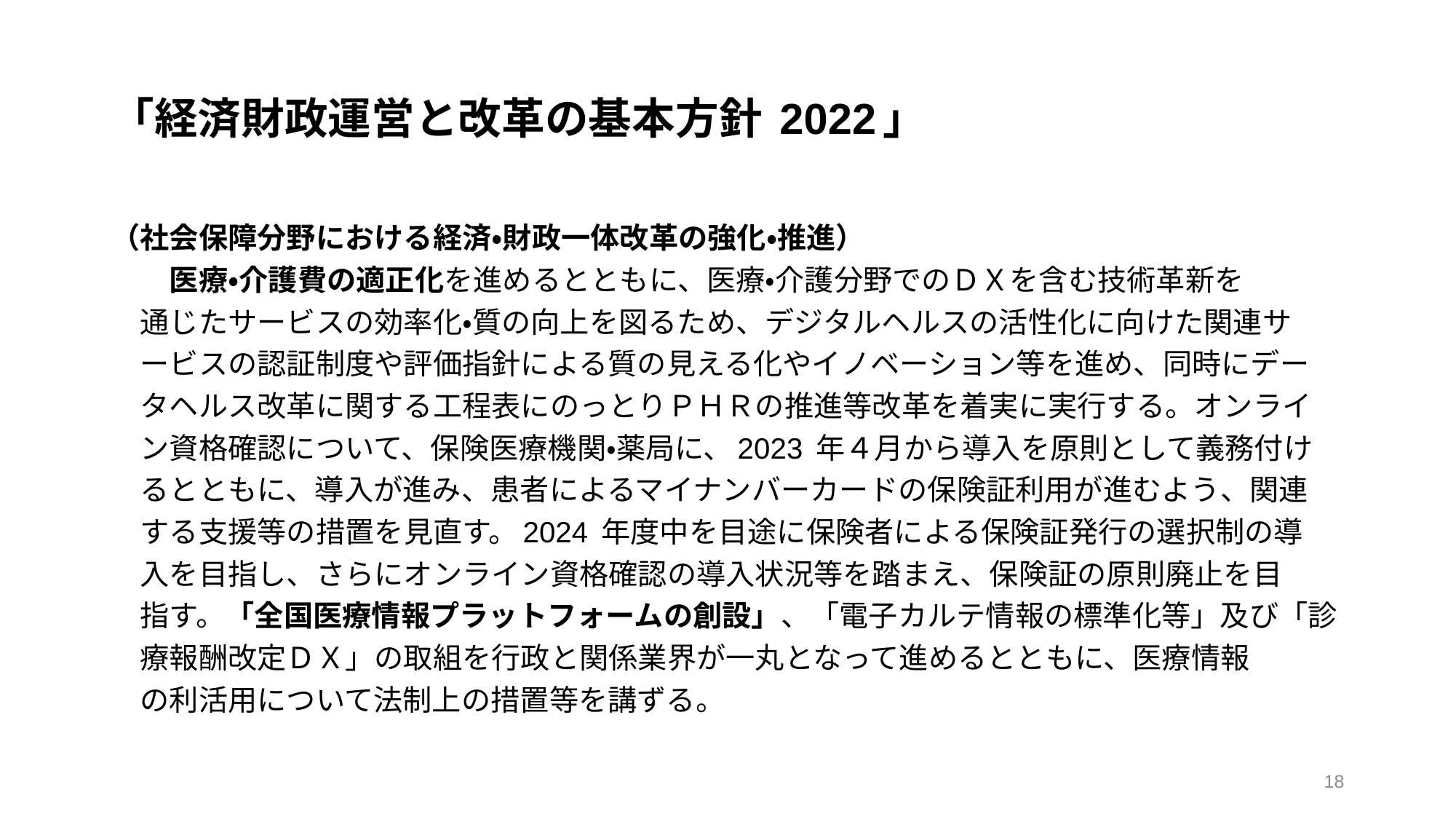

# 「経済財政運営と改革の基本方針 2022」
（社会保障分野における経済・財政一体改革の強化・推進）
　　医療・介護費の適正化を進めるとともに、医療・介護分野でのＤＸを含む技術革新を
　通じたサービスの効率化・質の向上を図るため、デジタルヘルスの活性化に向けた関連サ
　ービスの認証制度や評価指針による質の見える化やイノベーション等を進め、同時にデー
　タヘルス改革に関する工程表にのっとりＰＨＲの推進等改革を着実に実行する。オンライ
　ン資格確認について、保険医療機関・薬局に、2023 年４月から導入を原則として義務付け
　るとともに、導入が進み、患者によるマイナンバーカードの保険証利用が進むよう、関連
　する支援等の措置を見直す。2024 年度中を目途に保険者による保険証発行の選択制の導
　入を目指し、さらにオンライン資格確認の導入状況等を踏まえ、保険証の原則廃止を目
　指す。「全国医療情報プラットフォームの創設」、「電子カルテ情報の標準化等」及び「診
　療報酬改定ＤＸ」の取組を行政と関係業界が一丸となって進めるとともに、医療情報
　の利活用について法制上の措置等を講ずる。
18